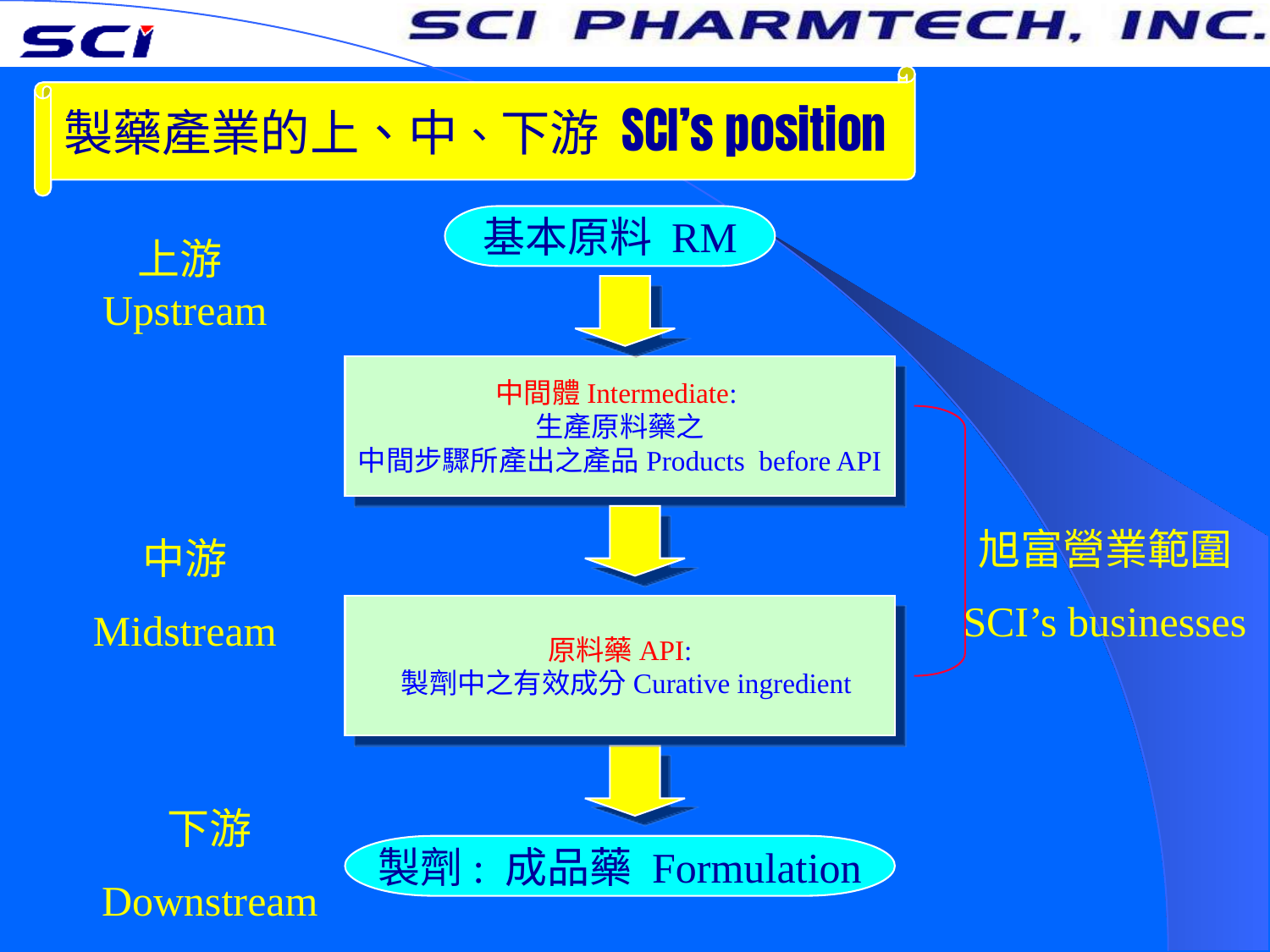

製藥產業的上、中、下游 SCI’s position
基本原料 RM
上游Upstream

中間體Intermediate:
生產原料藥之
中間步驟所產出之產品Products  before API

旭富營業範圍
SCI’s businesses

中游
Midstream
原料藥API:
 製劑中之有效成分Curative ingredient

下游
Downstream
製劑: 成品藥 Formulation